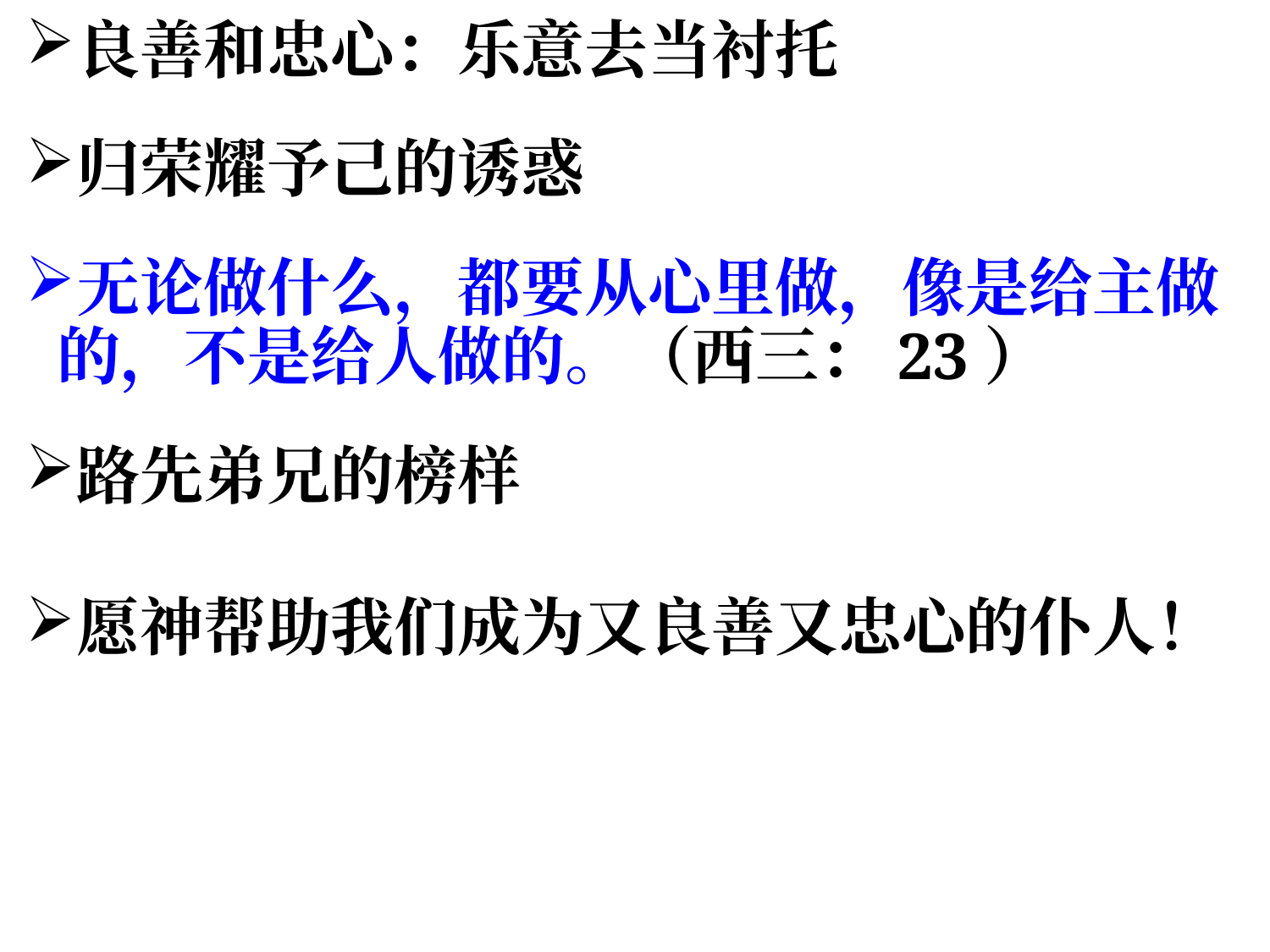

良善和忠心：乐意去当衬托

归荣耀予己的诱惑

无论做什么，都要从心里做，像是给主做的，不是给人做的。（西三：23）

路先弟兄的榜样

愿神帮助我们成为又良善又忠心的仆人！